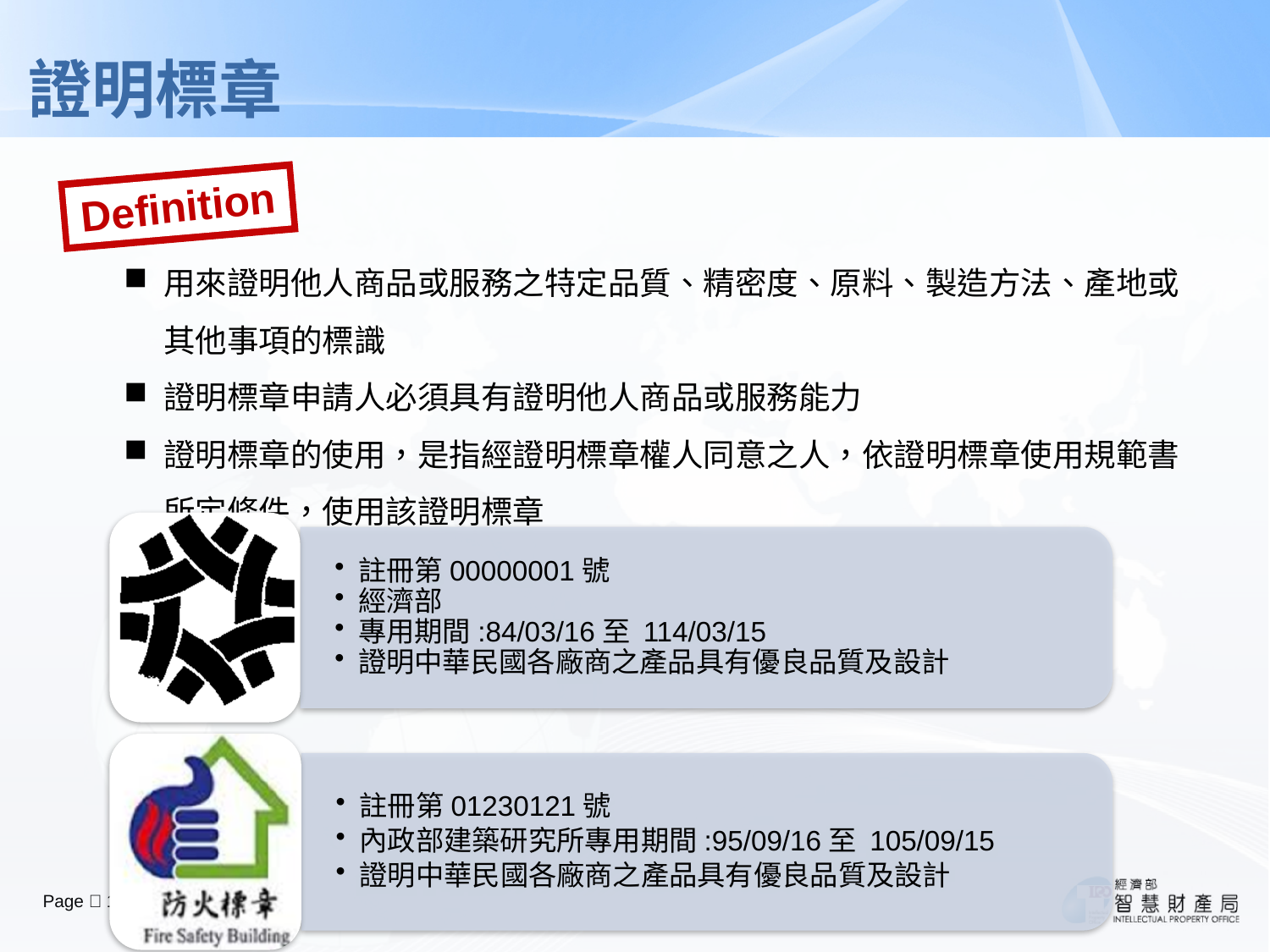

# 證明標章

Definition
用來證明他人商品或服務之特定品質、精密度、原料、製造方法、產地或其他事項的標識
證明標章申請人必須具有證明他人商品或服務能力
證明標章的使用，是指經證明標章權人同意之人，依證明標章使用規範書所定條件，使用該證明標章
註冊第00000001號
經濟部
專用期間:84/03/16至 114/03/15
證明中華民國各廠商之產品具有優良品質及設計

註冊第01230121號
內政部建築研究所專用期間:95/09/16至 105/09/15
證明中華民國各廠商之產品具有優良品質及設計